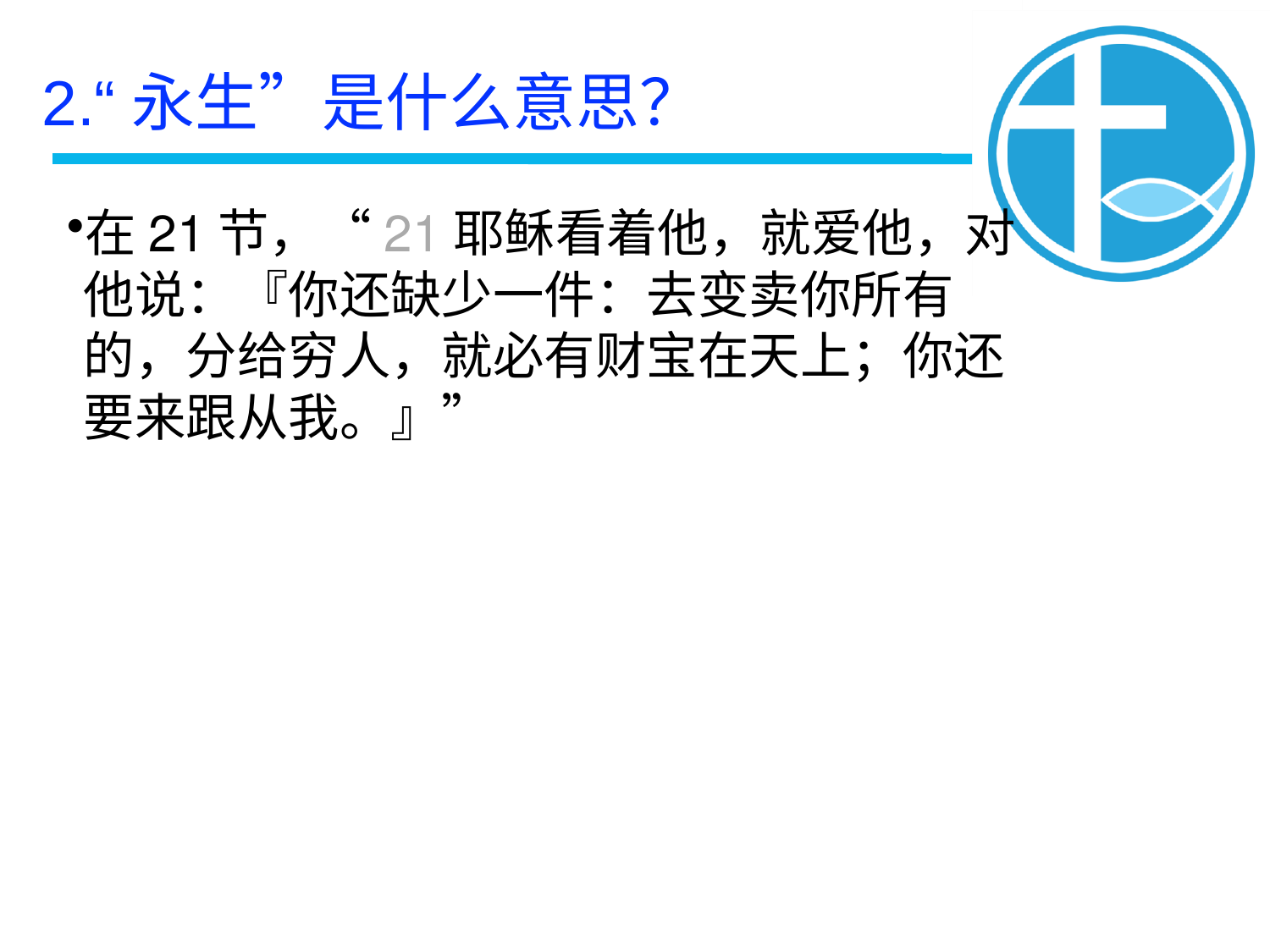

2.“永生”是什么意思？
在21节，“21耶稣看着他，就爱他，对他说：『你还缺少一件：去变卖你所有的，分给穷人，就必有财宝在天上；你还要来跟从我。』”